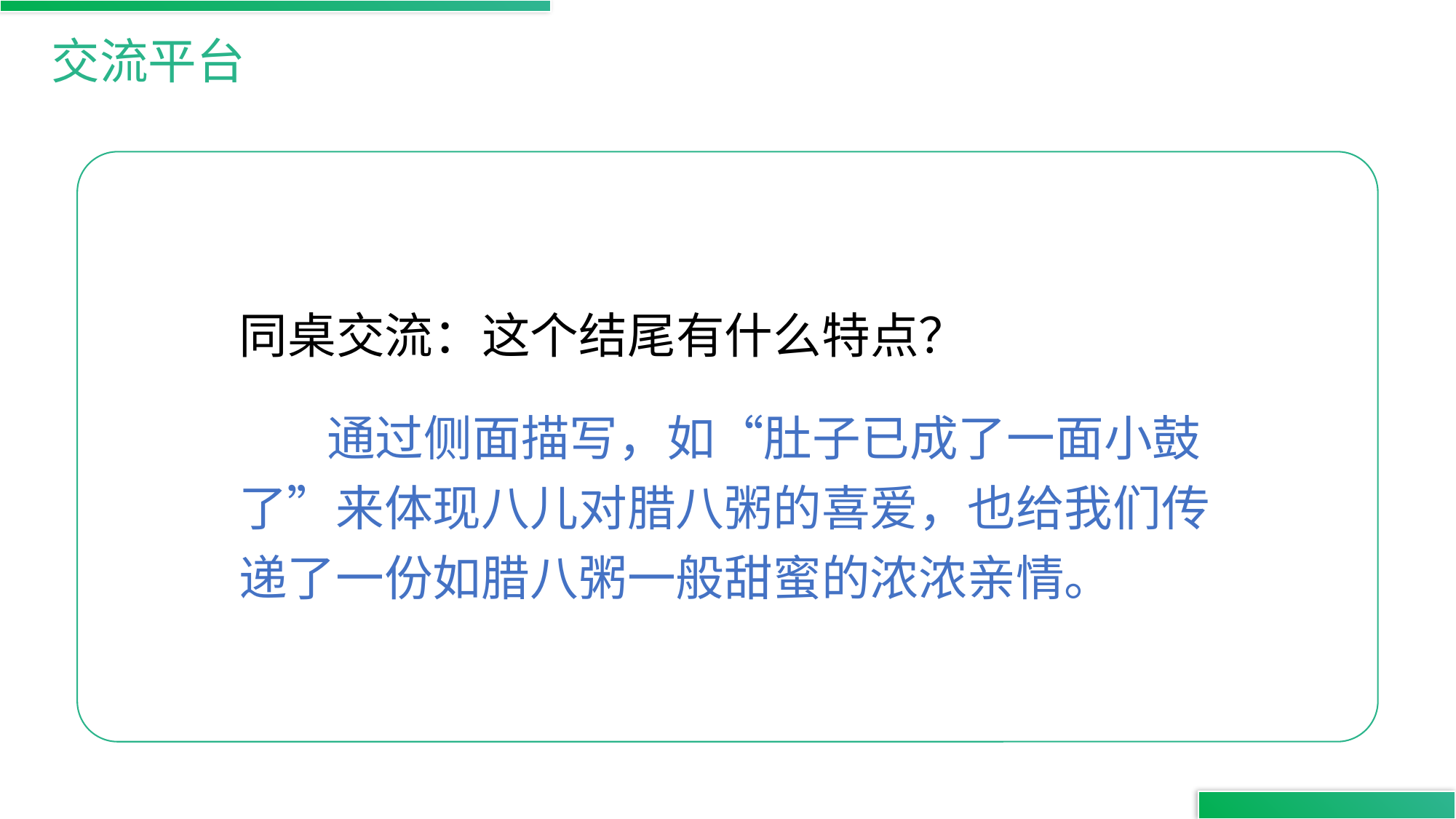

交流平台
同桌交流：这个结尾有什么特点？
       通过侧面描写，如“肚子已成了一面小鼓了”来体现八儿对腊八粥的喜爱，也给我们传递了一份如腊八粥一般甜蜜的浓浓亲情。